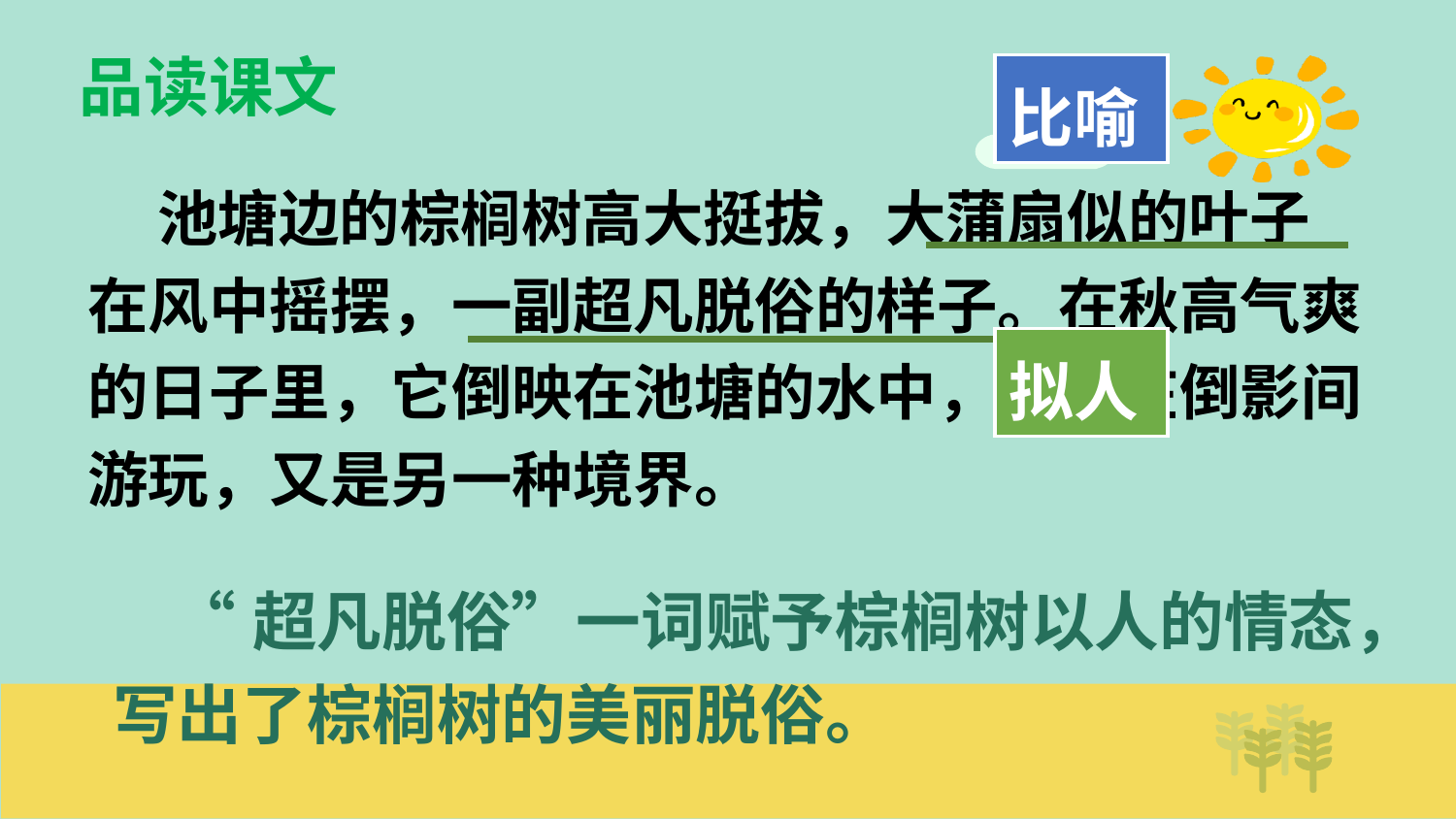

品读课文
比喻
    池塘边的棕榈树高大挺拔，大蒲扇似的叶子在风中摇摆，一副超凡脱俗的样子。在秋高气爽的日子里，它倒映在池塘的水中，小鱼在倒影间游玩，又是另一种境界。
拟人
    “超凡脱俗”一词赋予棕榈树以人的情态，写出了棕榈树的美丽脱俗。